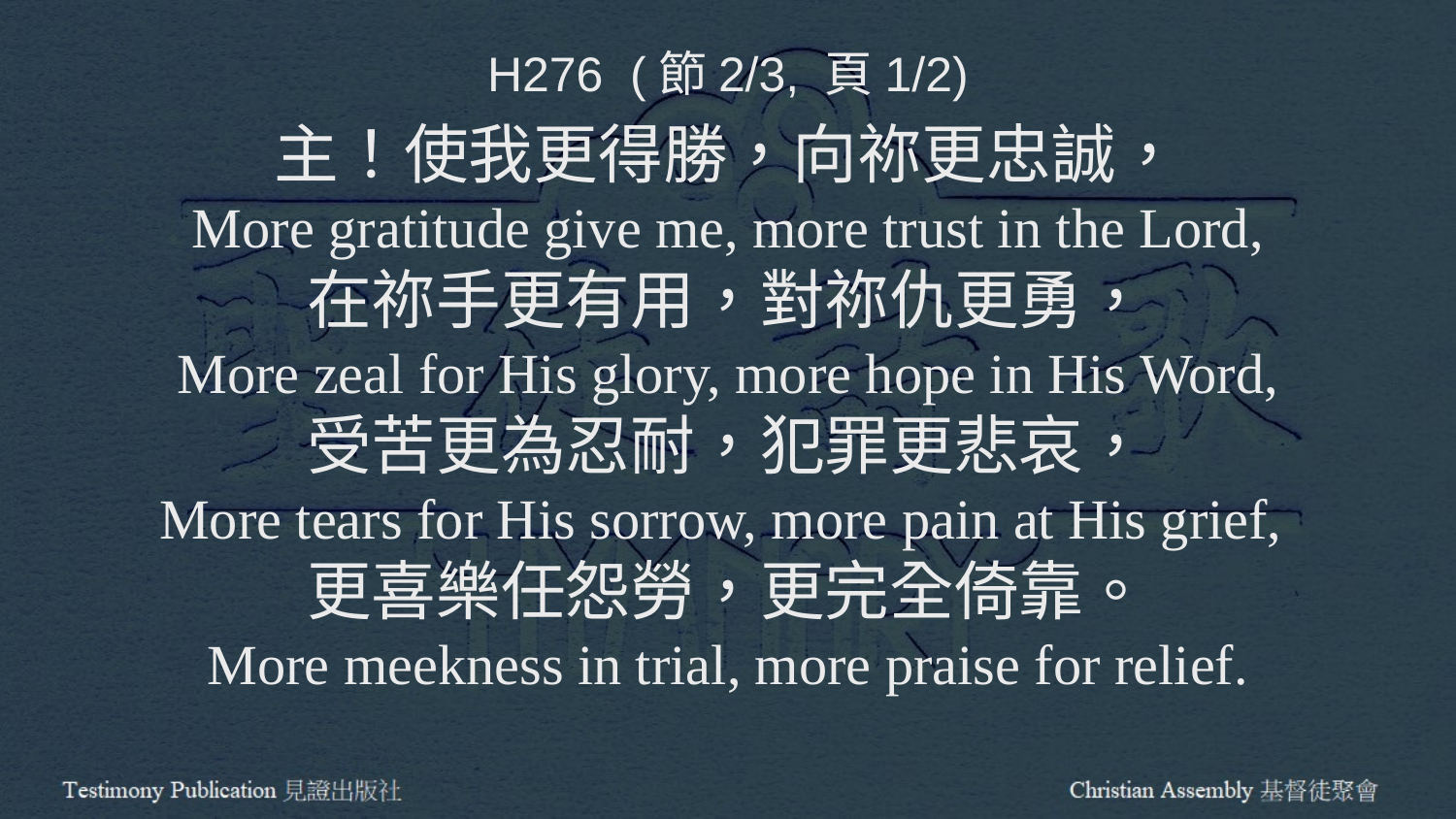

H276  (節2/3, 頁1/2)
主！使我更得勝，向祢更忠誠，
More gratitude give me, more trust in the Lord,
在祢手更有用，對祢仇更勇，
More zeal for His glory, more hope in His Word,
受苦更為忍耐，犯罪更悲哀，
More tears for His sorrow, more pain at His grief,
更喜樂任怨勞，更完全倚靠。
More meekness in trial, more praise for relief.